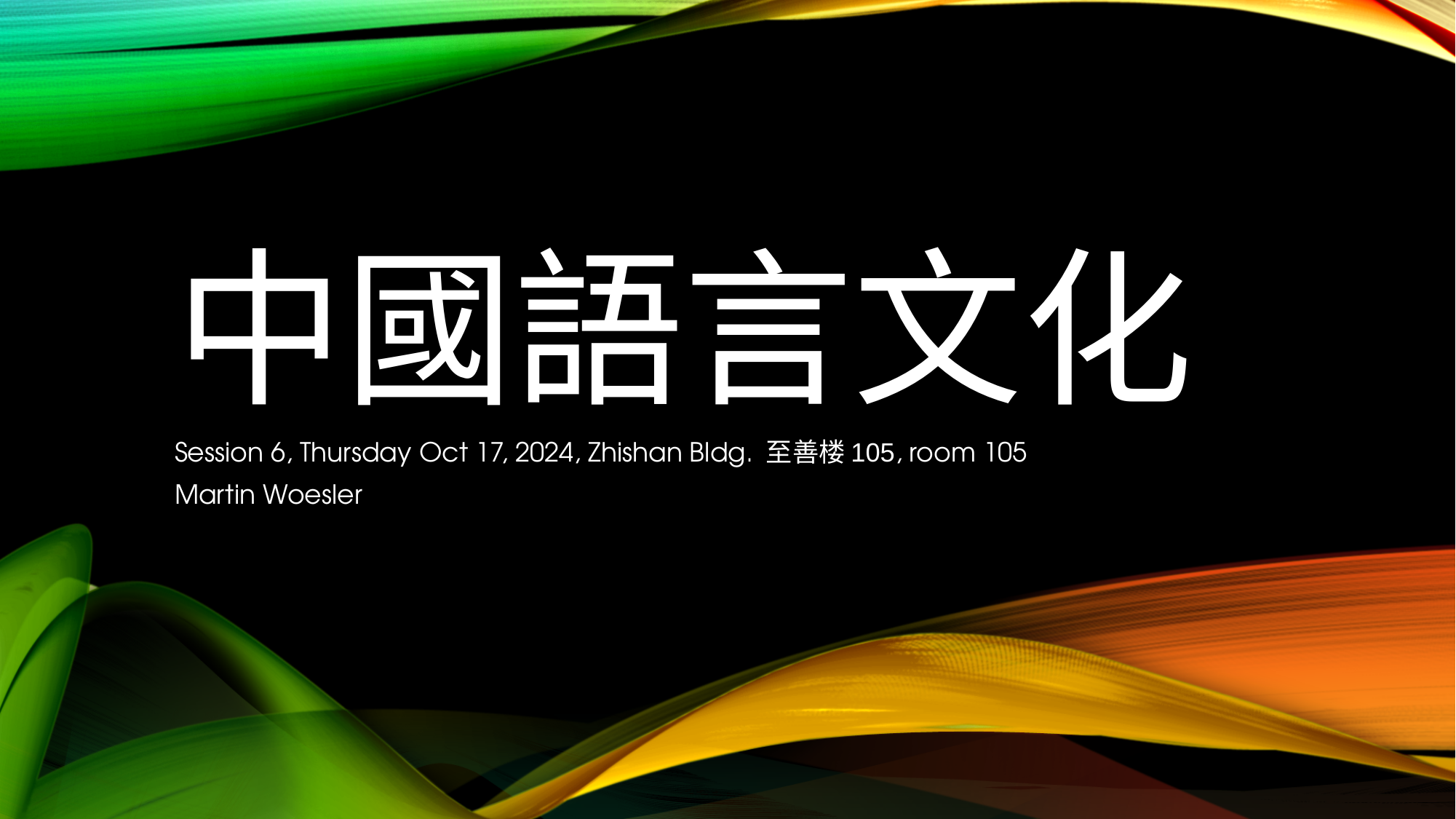

# 中國語言文化
Session 6, Thursday Oct 17, 2024, Zhishan Bldg. 至善楼105, room 105
Martin Woesler